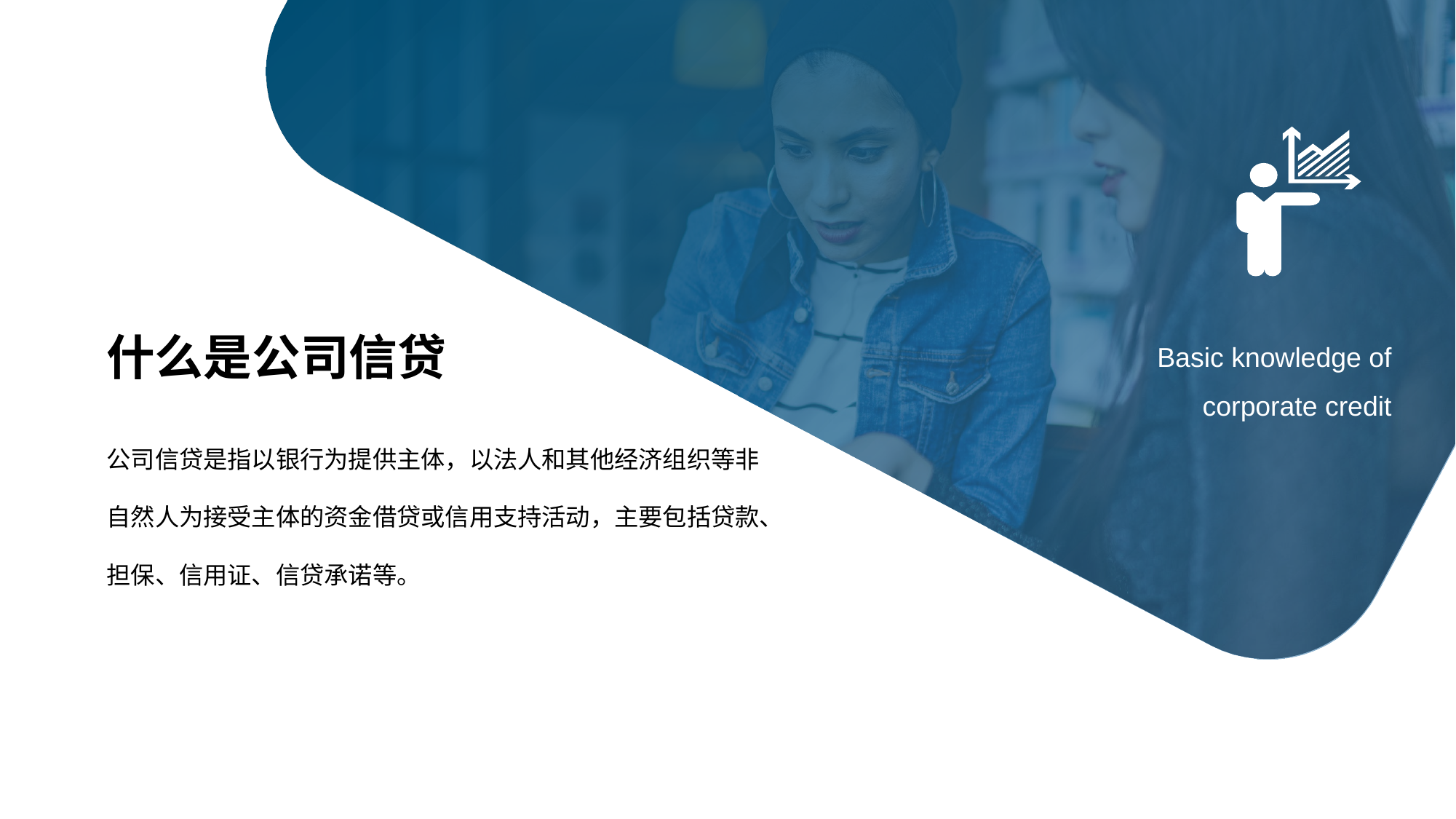

Basic knowledge of corporate credit
什么是公司信贷
公司信贷是指以银行为提供主体，以法人和其他经济组织等非自然人为接受主体的资金借贷或信用支持活动，主要包括贷款、担保、信用证、信贷承诺等。